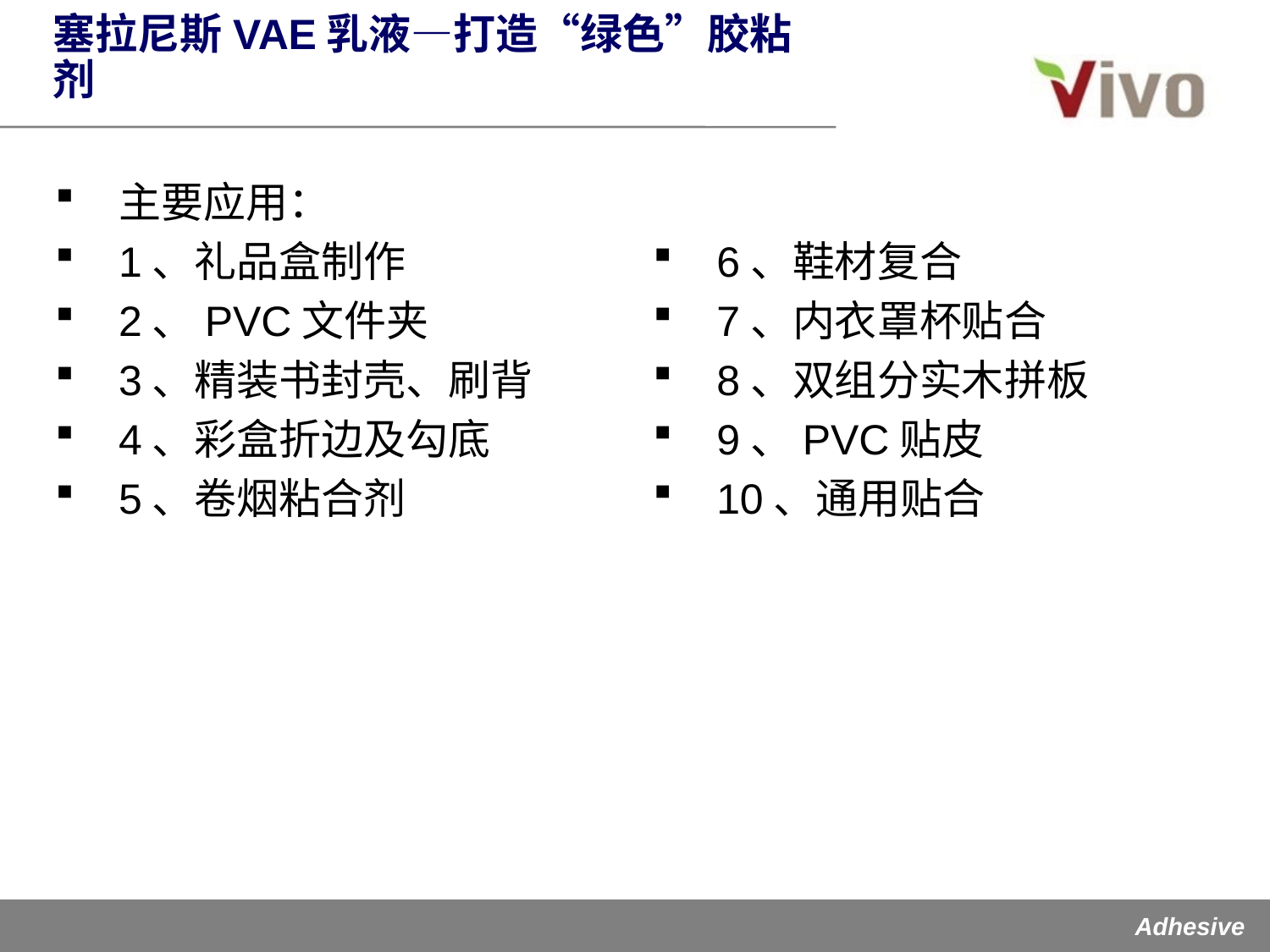

# 塞拉尼斯VAE乳液—打造“绿色”胶粘剂
主要应用：
1、礼品盒制作
2、PVC文件夹
3、精装书封壳、刷背
4、彩盒折边及勾底
5、卷烟粘合剂

6、鞋材复合
7、内衣罩杯贴合
8、双组分实木拼板
9、PVC贴皮
10、通用贴合